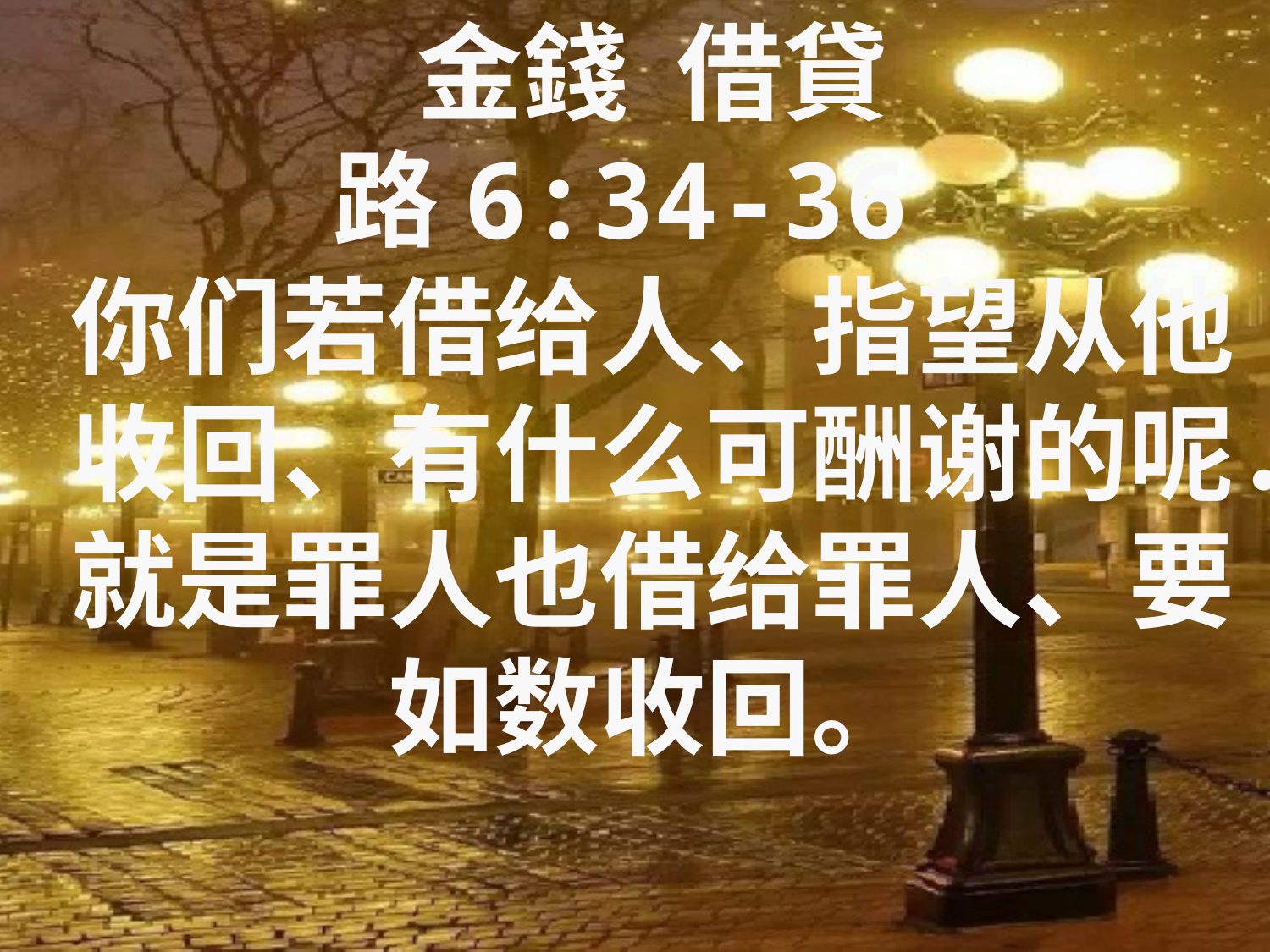

金錢  借貸
路6:34-36
你们若借给人、指望从他收回、有什么可酬谢的呢．就是罪人也借给罪人、要如数收回。